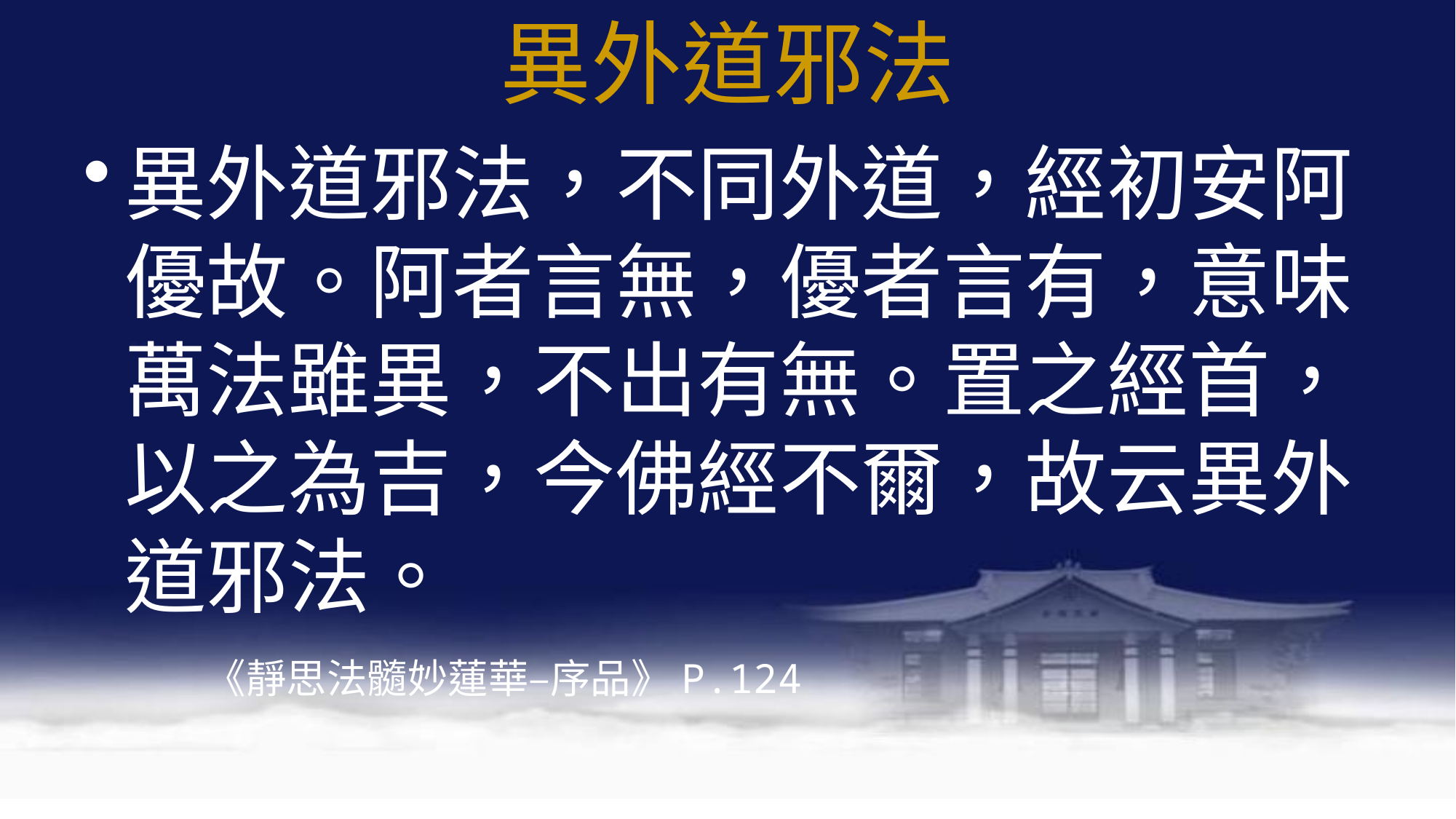

# 異外道邪法
異外道邪法，不同外道，經初安阿優故。阿者言無，優者言有，意味萬法雖異，不出有無。置之經首，以之為吉，今佛經不爾，故云異外道邪法。
《靜思法髓妙蓮華–序品》P.124